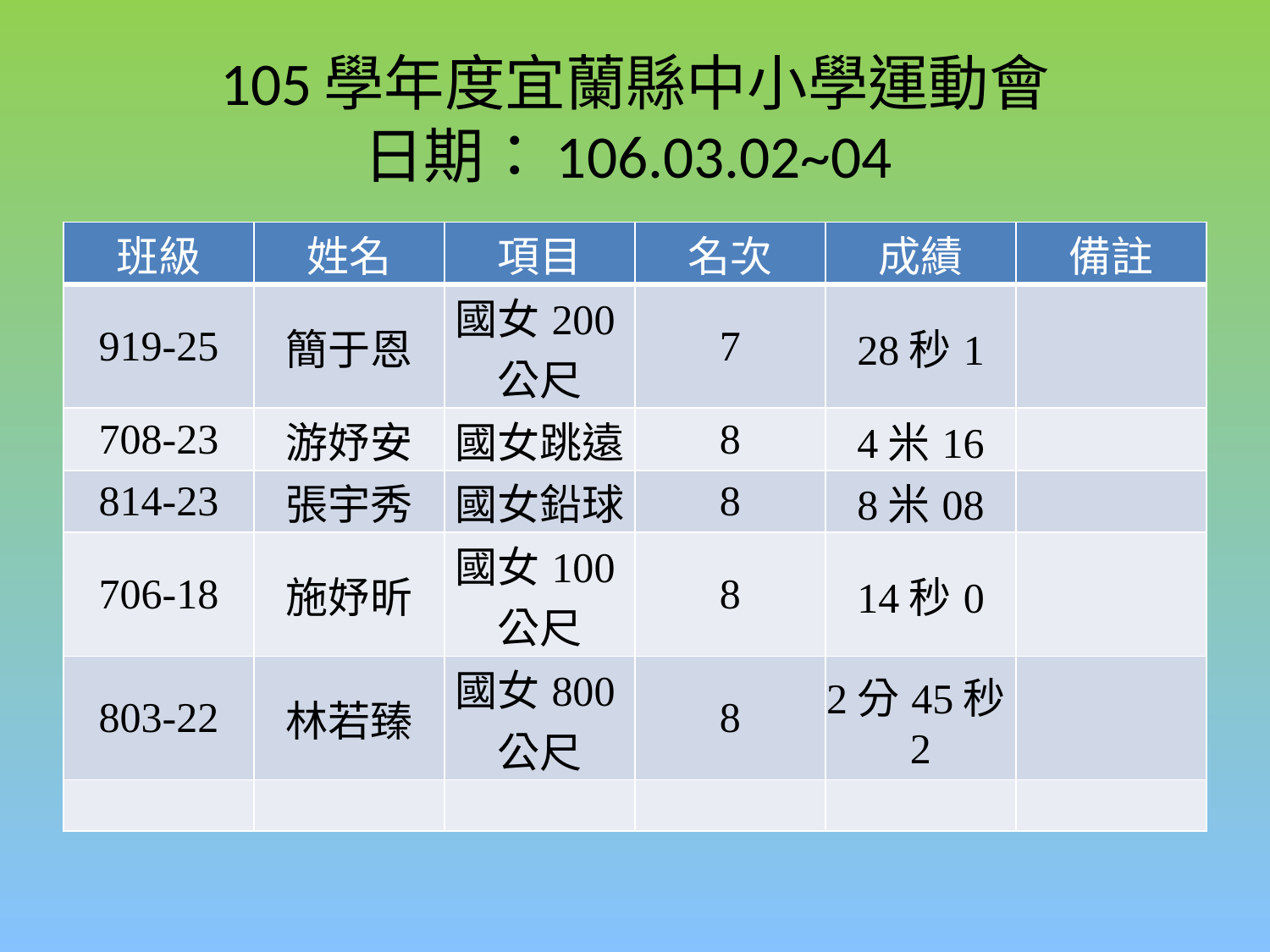

# 105學年度宜蘭縣中小學運動會 日期：106.03.02~04
| 班級 | 姓名 | 項目 | 名次 | 成績 | 備註 |
| --- | --- | --- | --- | --- | --- |
| 919-25 | 簡于恩 | 國女200公尺 | 7 | 28秒1 |  |
| 708-23 | 游妤安 | 國女跳遠 | 8 | 4米16 |  |
| 814-23 | 張宇秀 | 國女鉛球 | 8 | 8米08 |  |
| 706-18 | 施妤昕 | 國女100公尺 | 8 | 14秒0 |  |
| 803-22 | 林若臻 | 國女800公尺 | 8 | 2分45秒2 |  |
|  |  |  |  |  |  |